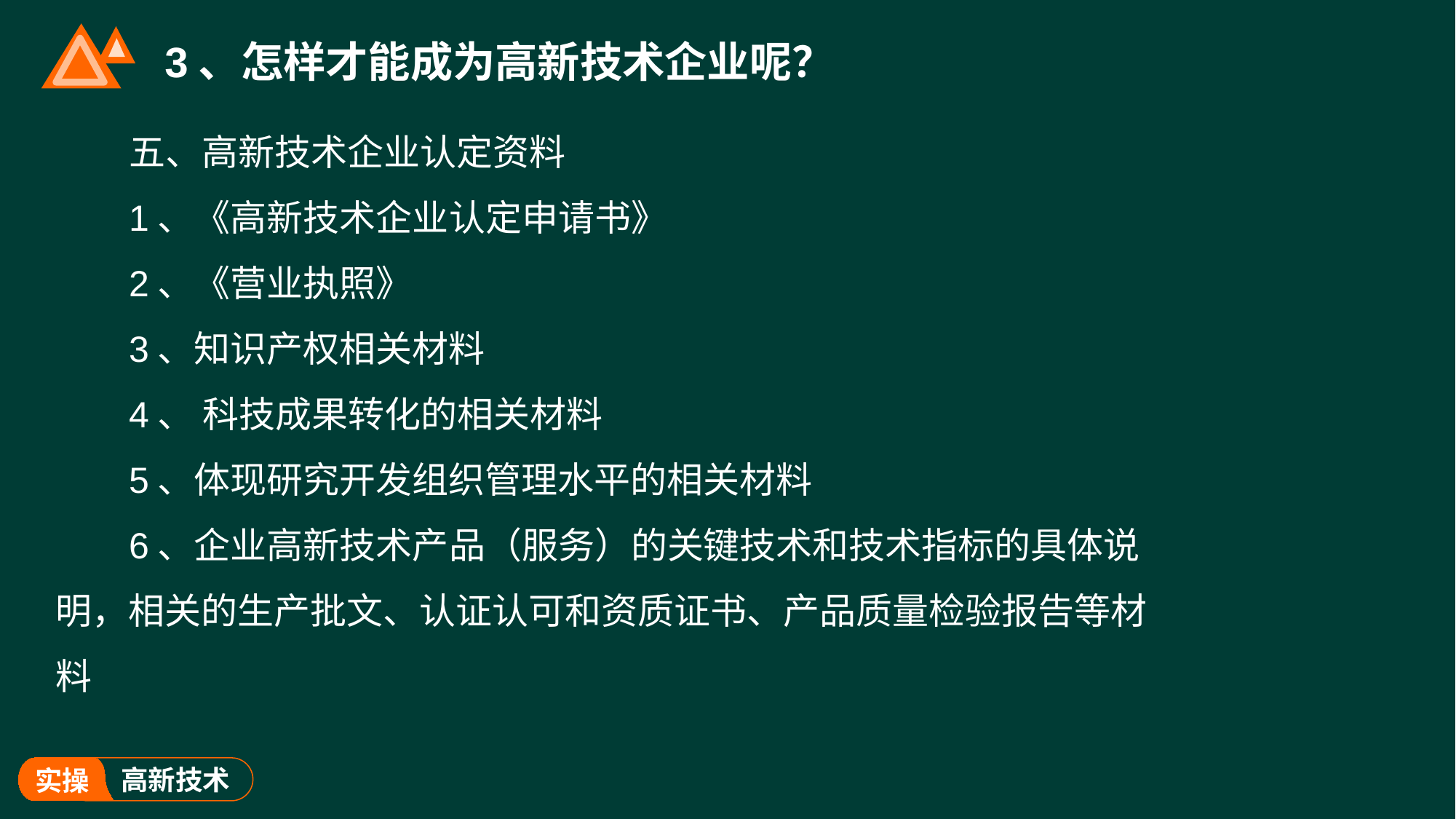

# 3、怎样才能成为高新技术企业呢？
五、高新技术企业认定资料
1、《高新技术企业认定申请书》
2、《营业执照》
3、知识产权相关材料
4、 科技成果转化的相关材料
5、体现研究开发组织管理水平的相关材料
6、企业高新技术产品（服务）的关键技术和技术指标的具体说明，相关的生产批文、认证认可和资质证书、产品质量检验报告等材料